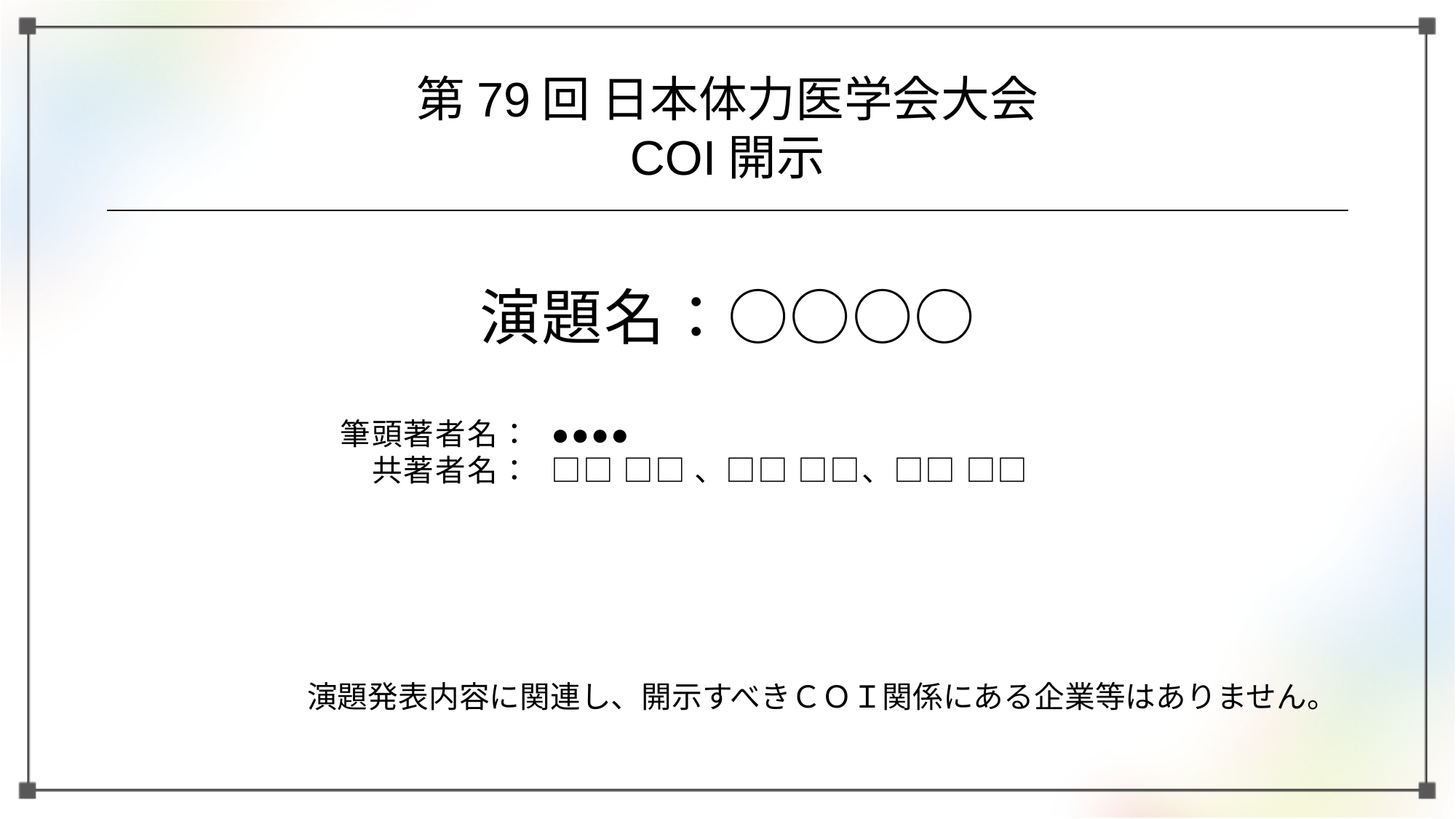

第79回 日本体力医学会大会
COI開示
演題名：○○○○
筆頭著者名：
共著者名：
●●●●
□□ □□、□□ □□、□□ □□

　　演題発表内容に関連し、開示すべきＣＯＩ関係にある企業等はありません。